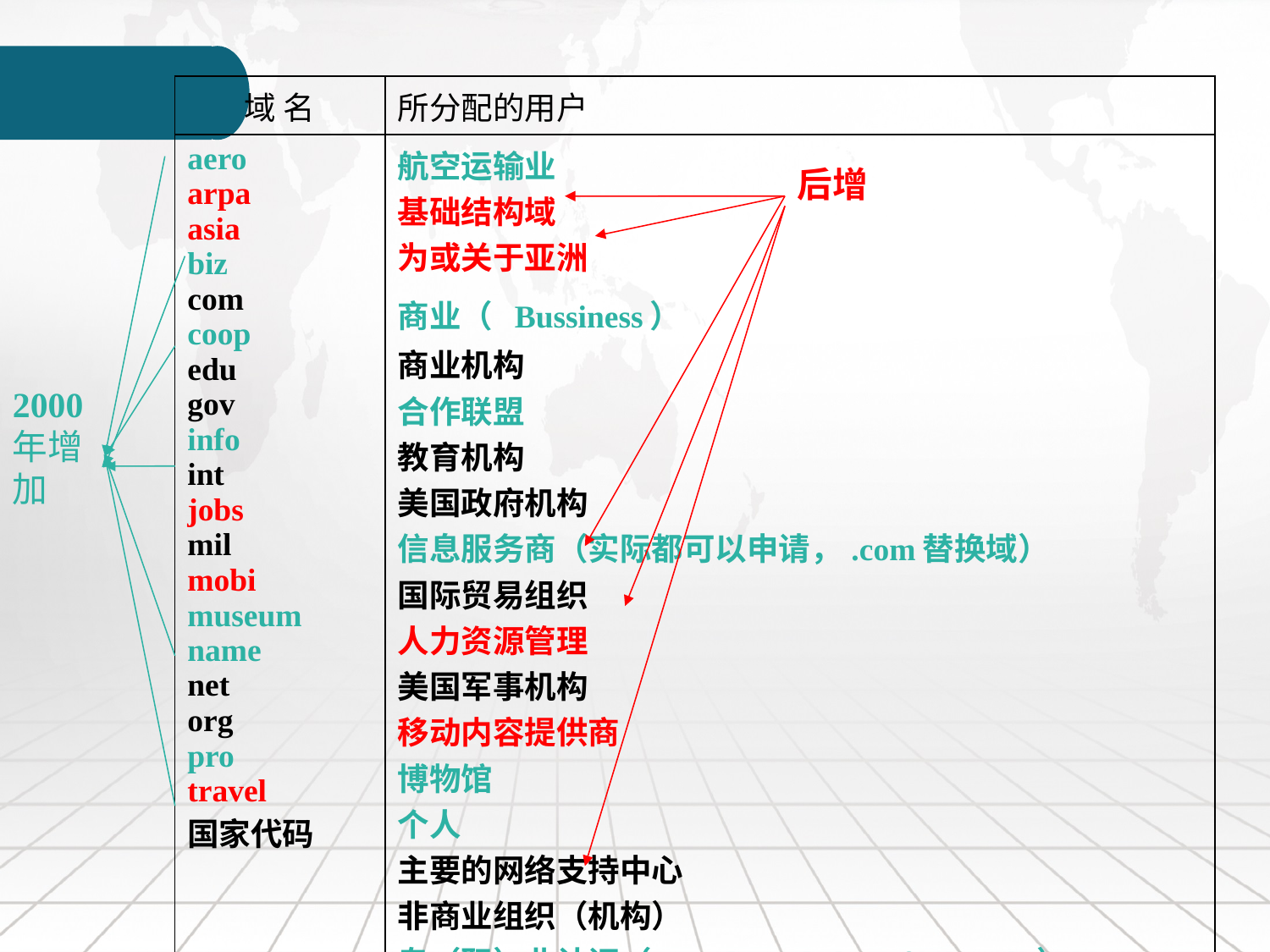

| 域 名 | 所分配的用户 |
| --- | --- |
| aero arpa asia biz com coop edu gov info int jobs mil mobi museum name net org pro travel 国家代码 | 航空运输业 基础结构域 为或关于亚洲 商业（ Bussiness） 商业机构 合作联盟 教育机构 美国政府机构 信息服务商（实际都可以申请，.com替换域） 国际贸易组织 人力资源管理 美国军事机构 移动内容提供商 博物馆 个人 主要的网络支持中心 非商业组织（机构） 专（职）业认证（ Credentialed Professionals） 旅行和观光业 独立国家 |

后增

2000年增加